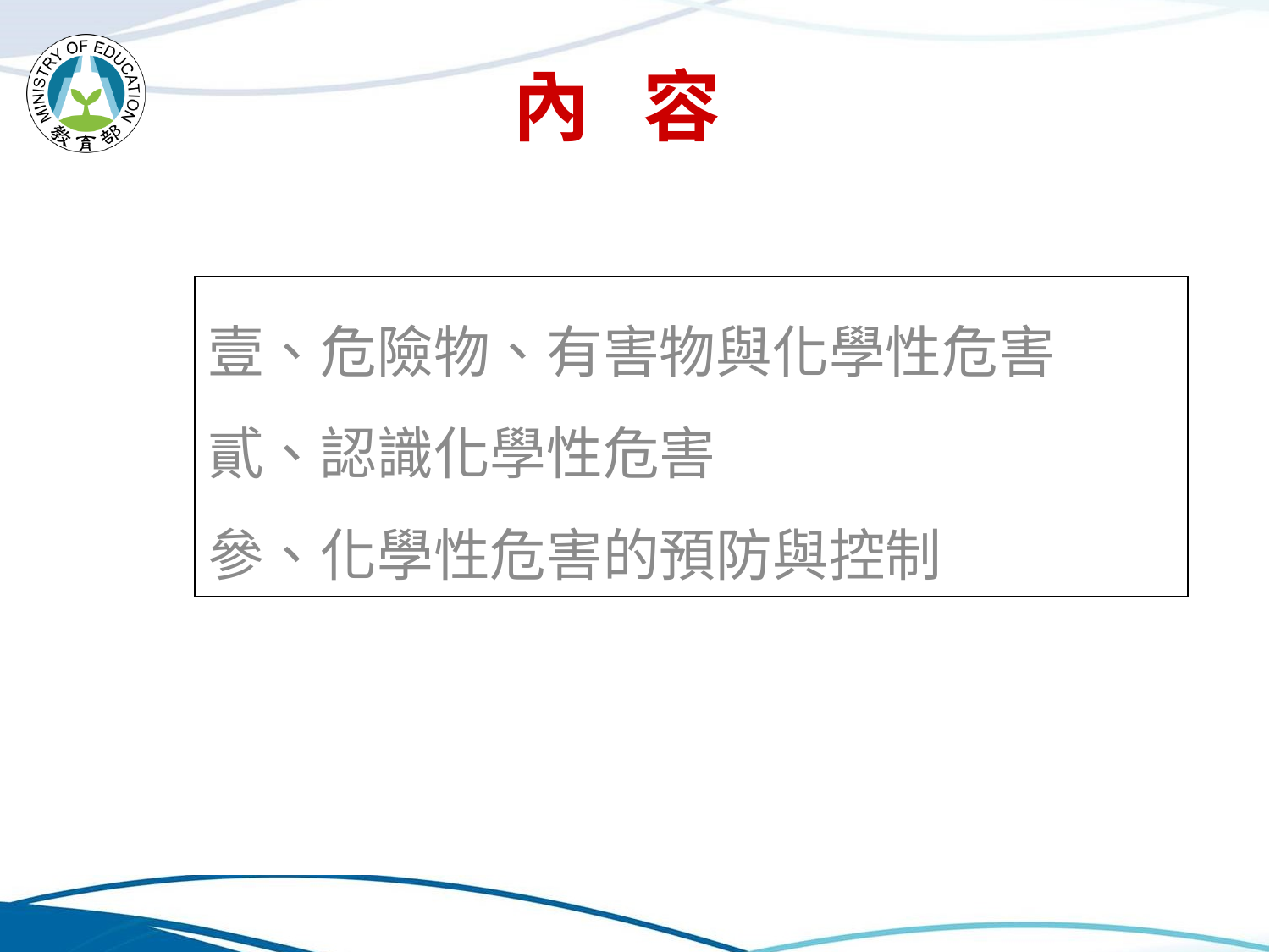

內   容
壹、危險物、有害物與化學性危害
貳、認識化學性危害
參、化學性危害的預防與控制
3